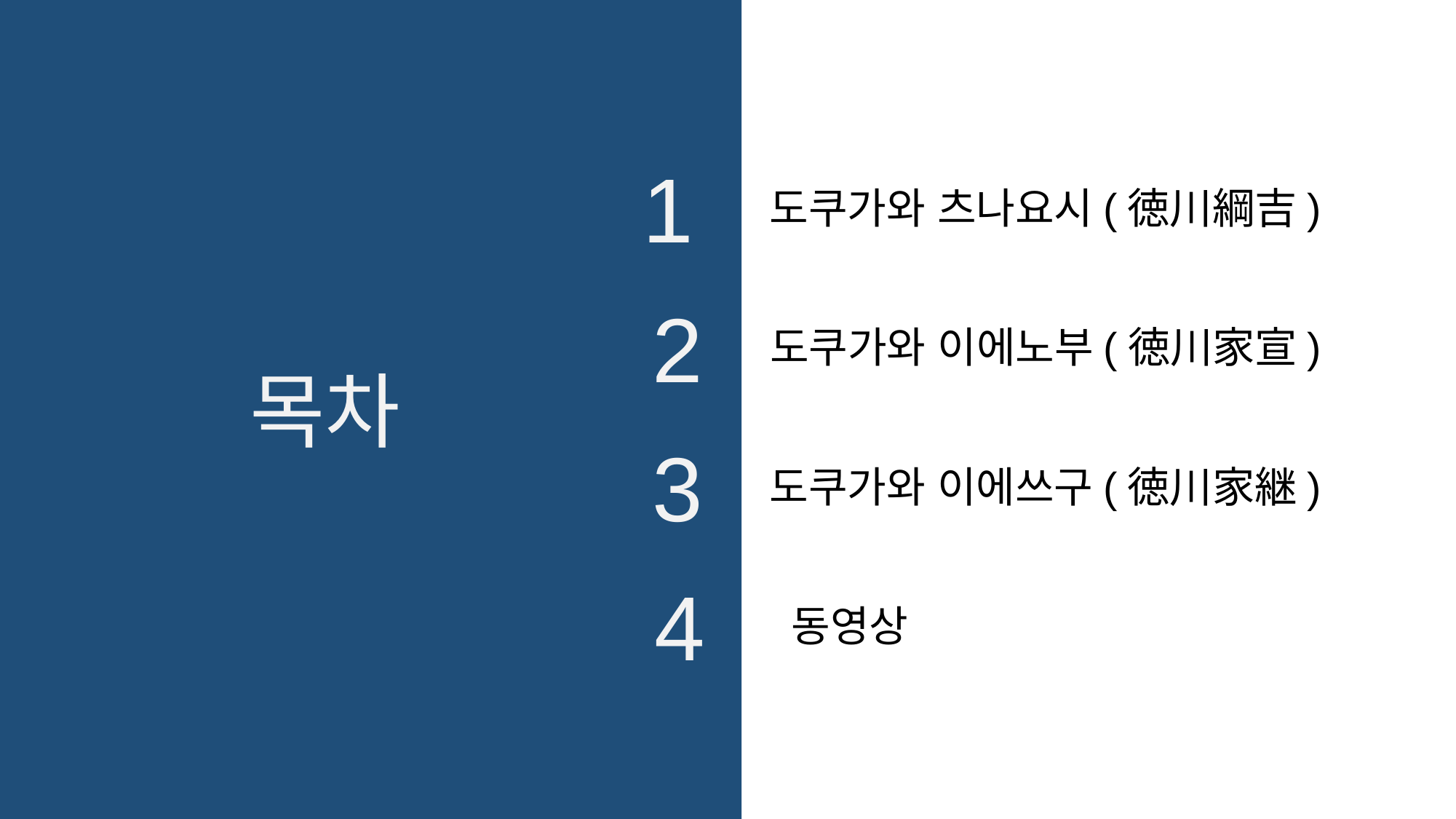

1
도쿠가와 츠나요시(徳川綱吉)
2
도쿠가와 이에노부(徳川家宣)
목차
3
도쿠가와 이에쓰구(徳川家継)
4
동영상